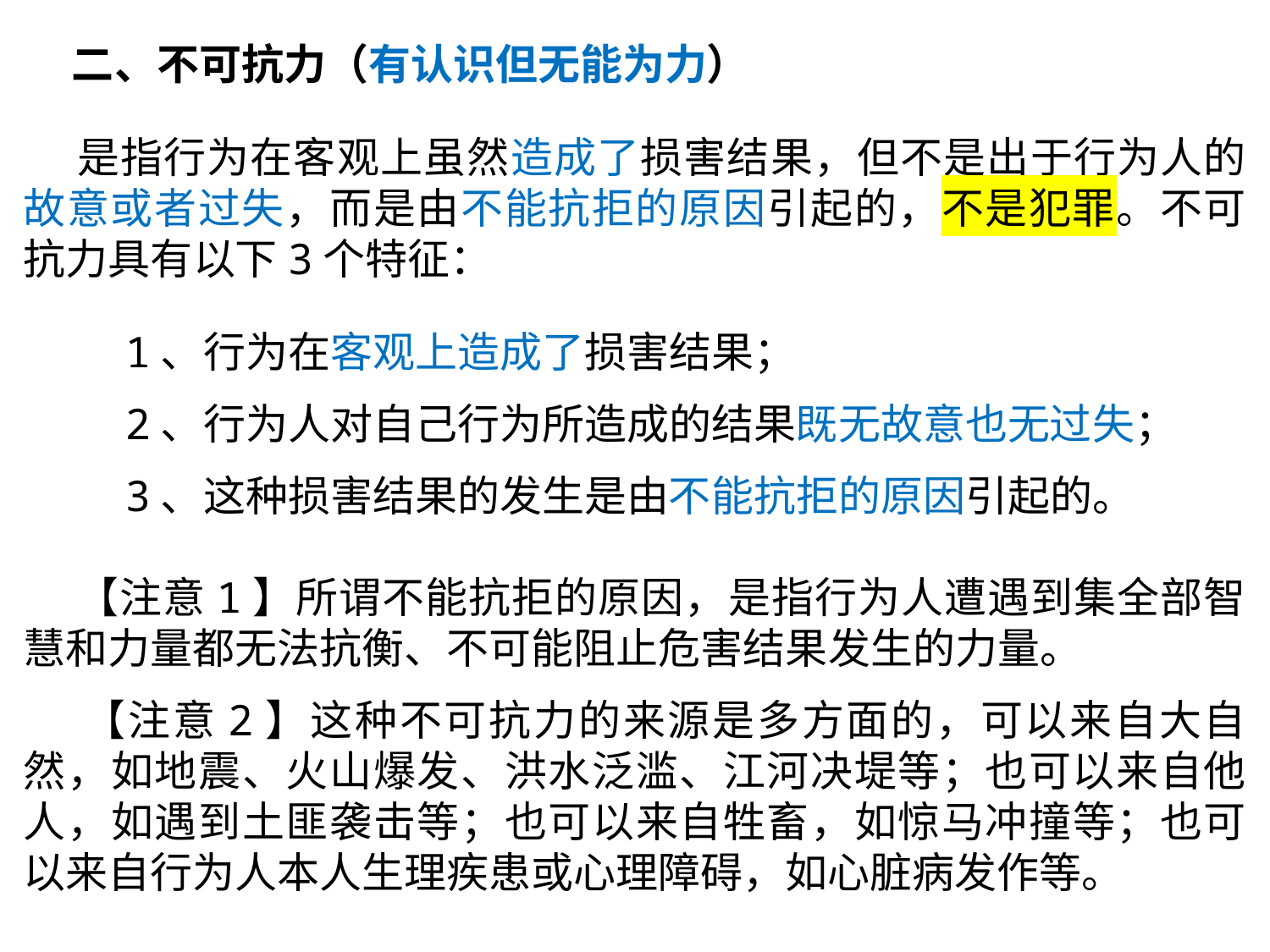

二、不可抗力（有认识但无能为力）

    是指行为在客观上虽然造成了损害结果，但不是出于行为人的故意或者过失，而是由不能抗拒的原因引起的，不是犯罪。不可抗力具有以下3个特征：

    1、行为在客观上造成了损害结果；

    2、行为人对自己行为所造成的结果既无故意也无过失；

    3、这种损害结果的发生是由不能抗拒的原因引起的。

    【注意1】所谓不能抗拒的原因，是指行为人遭遇到集全部智慧和力量都无法抗衡、不可能阻止危害结果发生的力量。

    【注意2】这种不可抗力的来源是多方面的，可以来自大自然，如地震、火山爆发、洪水泛滥、江河决堤等；也可以来自他人，如遇到土匪袭击等；也可以来自牲畜，如惊马冲撞等；也可以来自行为人本人生理疾患或心理障碍，如心脏病发作等。